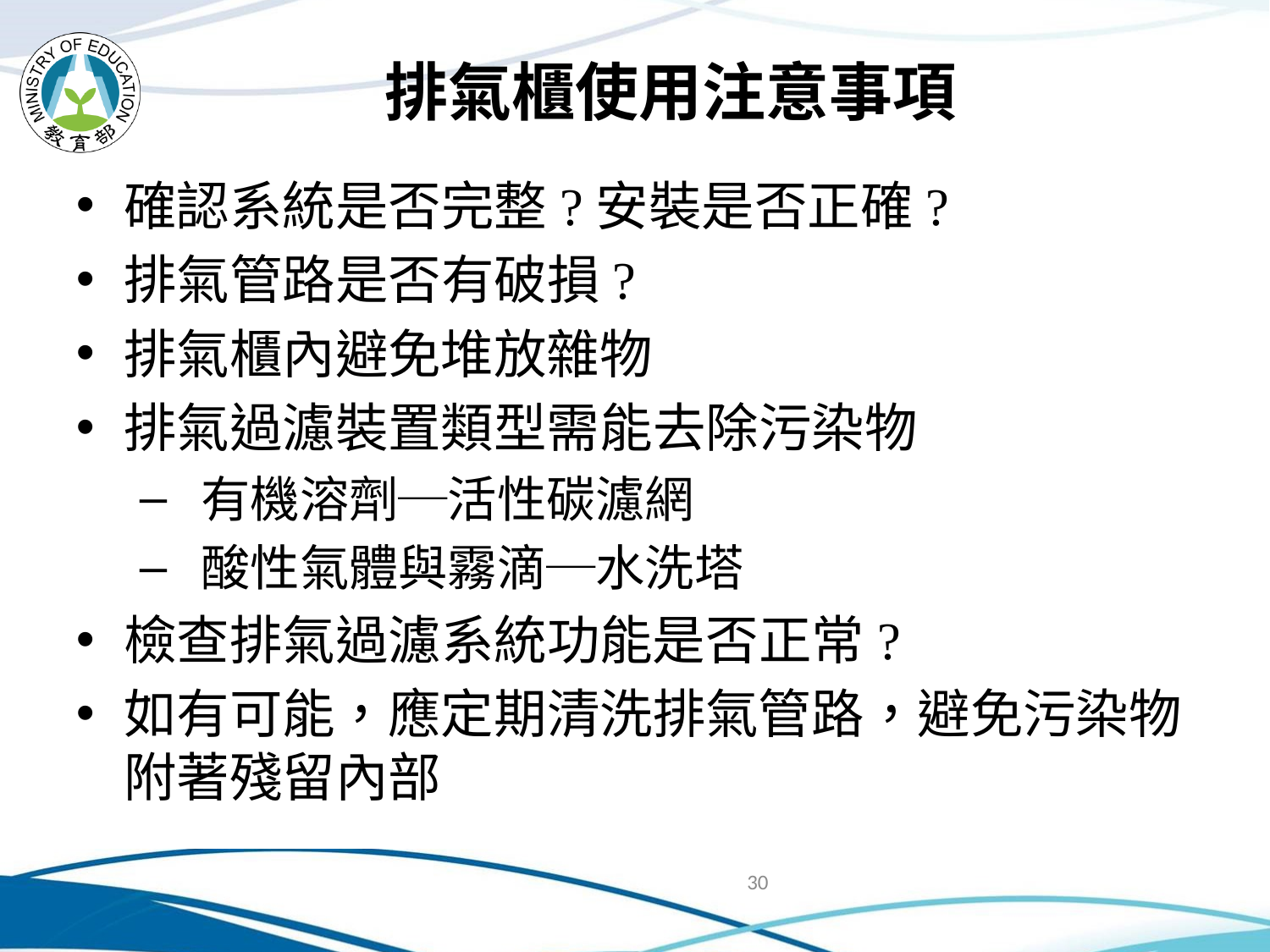

# 排氣櫃使用注意事項
確認系統是否完整?安裝是否正確?
排氣管路是否有破損?
排氣櫃內避免堆放雜物
排氣過濾裝置類型需能去除污染物
有機溶劑─活性碳濾網
酸性氣體與霧滴─水洗塔
檢查排氣過濾系統功能是否正常?
如有可能，應定期清洗排氣管路，避免污染物附著殘留內部
30